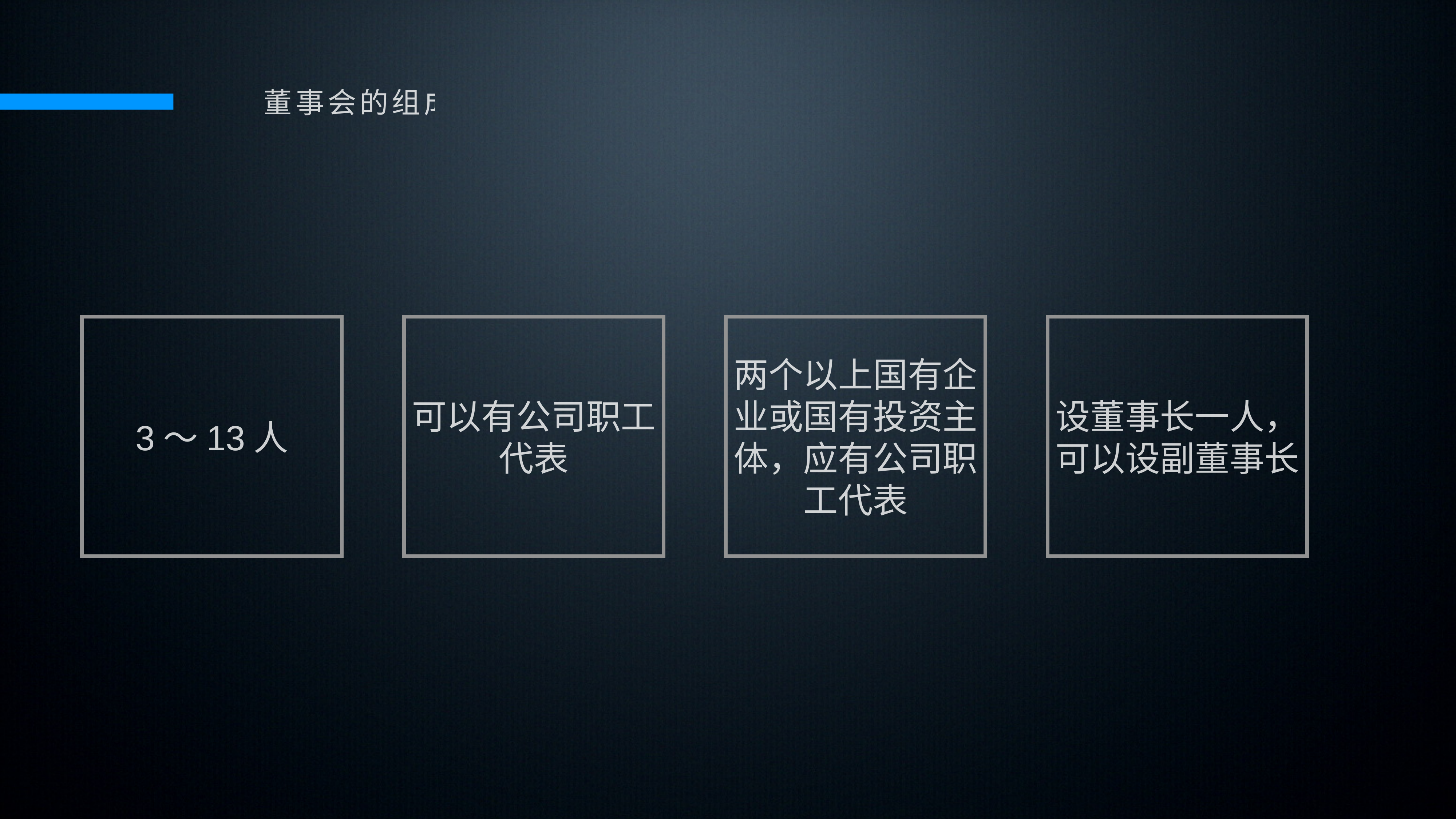

董事会的组成

3～13人
可以有公司职工代表
两个以上国有企业或国有投资主体，应有公司职工代表
设董事长一人，可以设副董事长